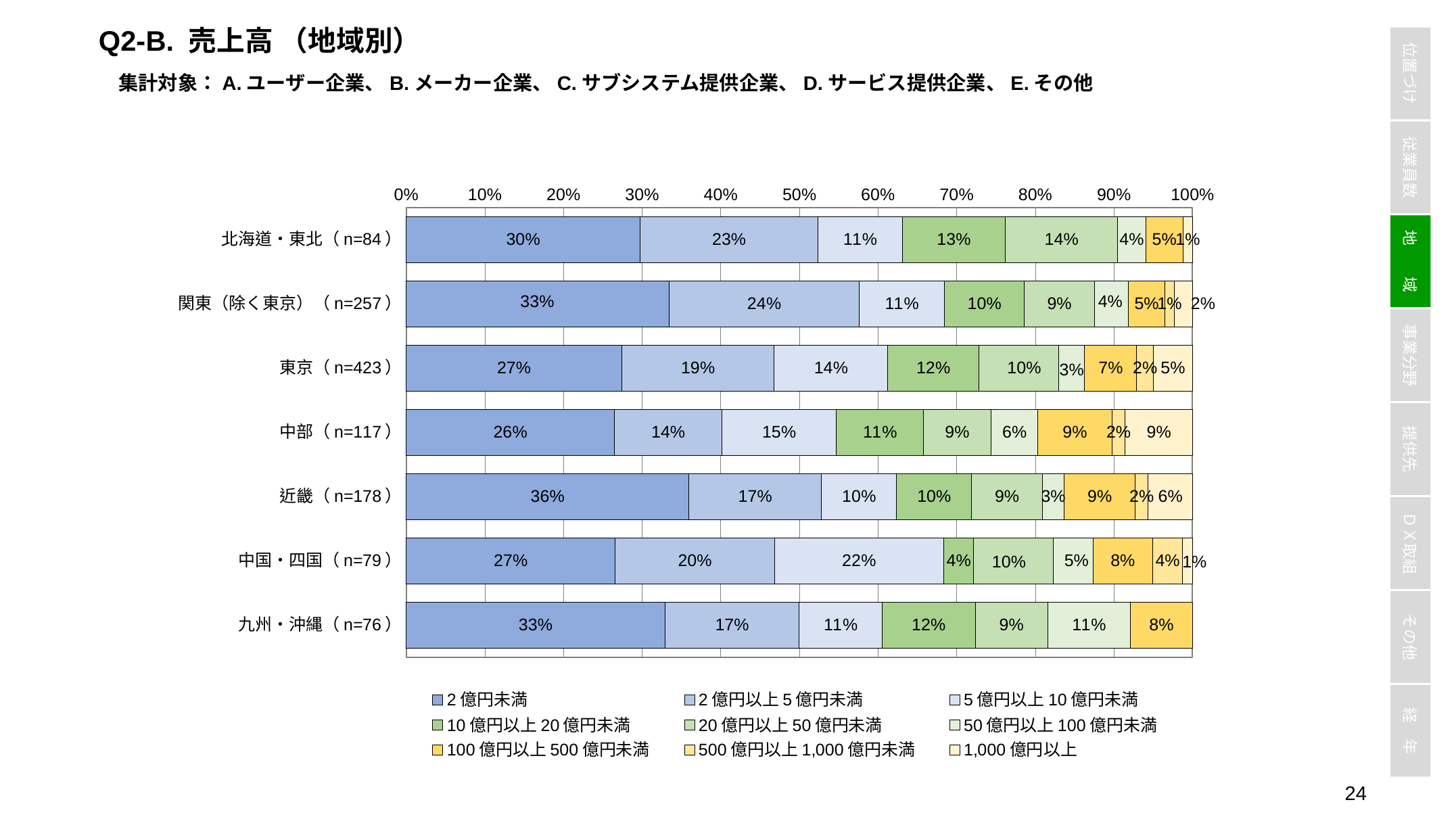

Q2-B. 売上高 （地域別）
集計対象：A.ユーザー企業、B.メーカー企業、C.サブシステム提供企業、D.サービス提供企業、E.その他

### Chart

| Category | 2億円未満 | 2億円以上5億円未満 | 5億円以上10億円未満 | 10億円以上20億円未満 | 20億円以上50億円未満 | 50億円以上100億円未満 | 100億円以上500億円未満 | 500億円以上1,000億円未満 | 1,000億円以上 |
|---|---|---|---|---|---|---|---|---|---|
| 北海道・東北（n=84） | 0.2976190476190476 | 0.2261904761904762 | 0.10714285714285714 | 0.13095238095238096 | 0.14285714285714285 | 0.03571428571428571 | 0.047619047619047616 | 0.0 | 0.011904761904761904 |
| 関東（除く東京）（n=257） | 0.3346303501945525 | 0.24124513618677043 | 0.10894941634241245 | 0.10116731517509728 | 0.08949416342412451 | 0.042801556420233464 | 0.04669260700389105 | 0.011673151750972763 | 0.023346303501945526 |
| 東京（n=423） | 0.27423167848699764 | 0.1938534278959811 | 0.14420803782505912 | 0.11583924349881797 | 0.1016548463356974 | 0.03309692671394799 | 0.06619385342789598 | 0.02127659574468085 | 0.04964539007092199 |
| 中部（n=117） | 0.26495726495726496 | 0.13675213675213677 | 0.1452991452991453 | 0.1111111111111111 | 0.08547008547008547 | 0.05982905982905983 | 0.09401709401709402 | 0.017094017094017096 | 0.08547008547008547 |
| 近畿（n=178） | 0.3595505617977528 | 0.16853932584269662 | 0.09550561797752809 | 0.09550561797752809 | 0.0898876404494382 | 0.028089887640449437 | 0.0898876404494382 | 0.016853932584269662 | 0.056179775280898875 |
| 中国・四国（n=79） | 0.26582278481012656 | 0.20253164556962025 | 0.21518987341772153 | 0.0379746835443038 | 0.10126582278481013 | 0.05063291139240506 | 0.0759493670886076 | 0.0379746835443038 | 0.012658227848101266 |
| 九州・沖縄（n=76） | 0.32894736842105265 | 0.17105263157894737 | 0.10526315789473684 | 0.11842105263157894 | 0.09210526315789473 | 0.10526315789473684 | 0.07894736842105263 | 0.0 | 0.0 |
24